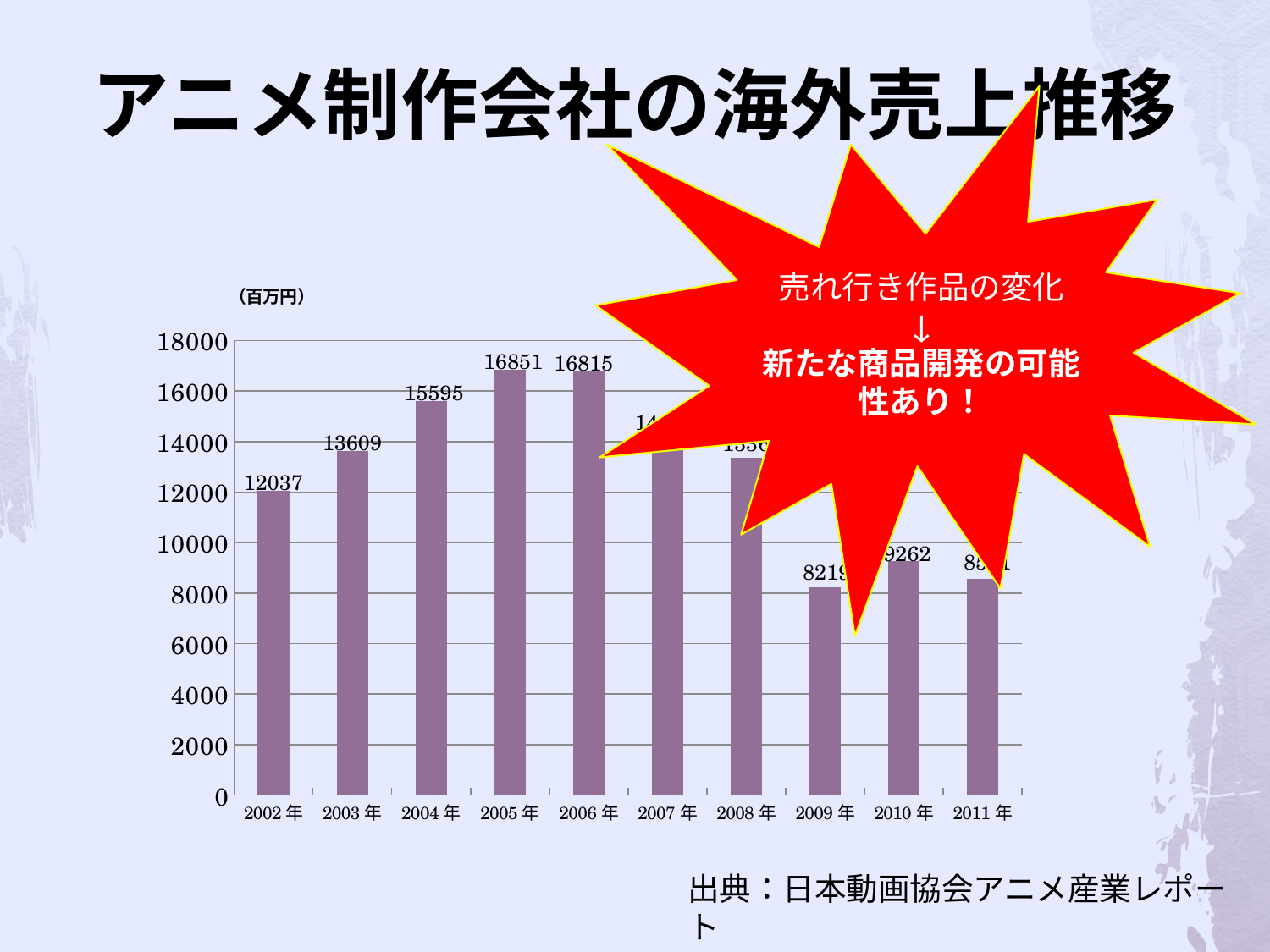

# アニメ制作会社の海外売上推移
売れ行き作品の変化
↓
新たな商品開発の可能性あり！

### Chart

| Category |  |
|---|---|
| 2002年 | 12037.0 |
| 2003年 | 13609.0 |
| 2004年 | 15595.0 |
| 2005年 | 16851.0 |
| 2006年 | 16815.0 |
| 2007年 | 14185.0 |
| 2008年 | 13369.0 |
| 2009年 | 8219.0 |
| 2010年 | 9262.0 |
| 2011年 | 8551.0 |
出典：日本動画協会アニメ産業レポート